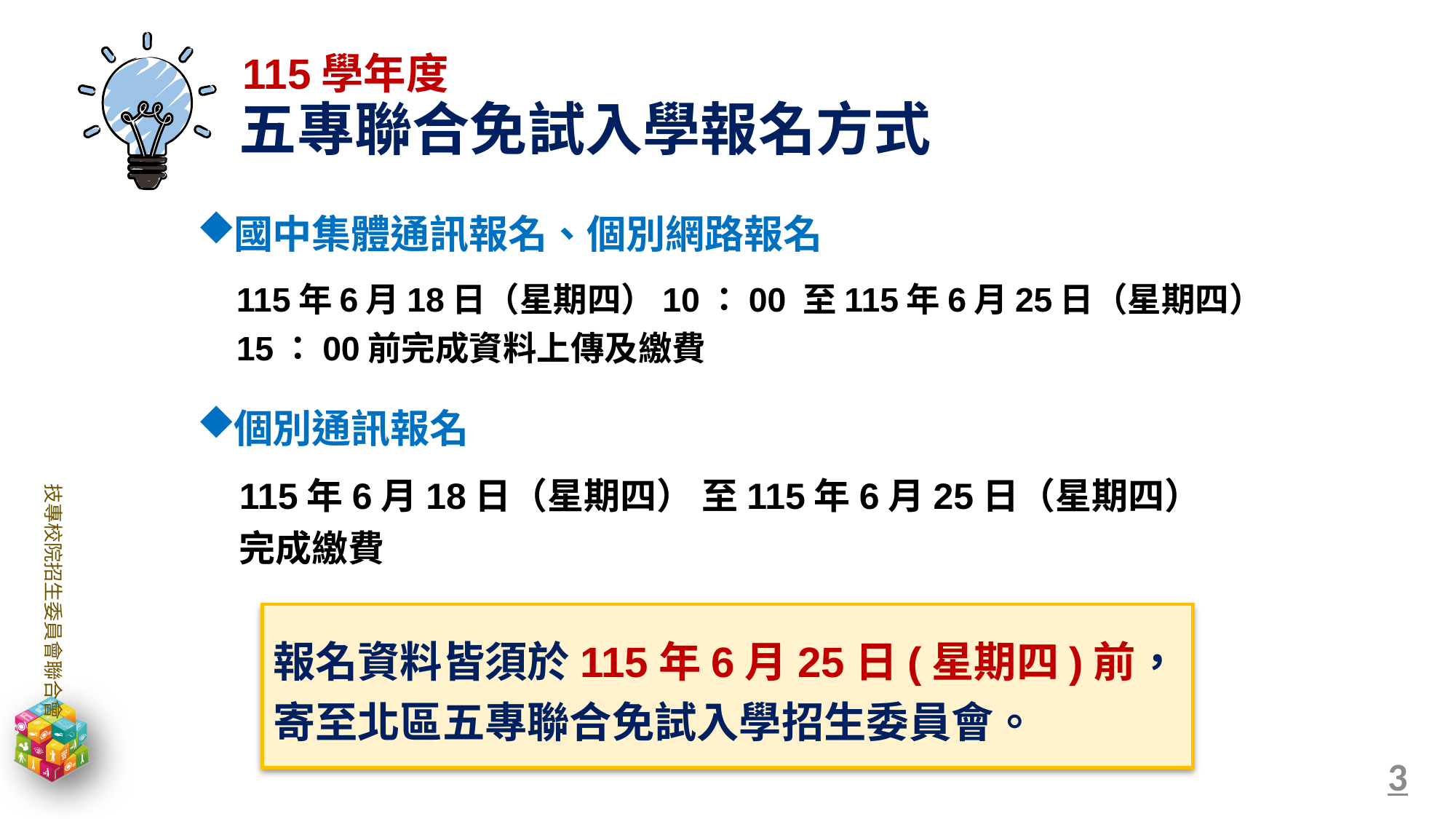

# 115學年度 五專聯合免試入學報名方式

國中集體通訊報名、個別網路報名
115年6月18日（星期四）10：00 至115年6月25日（星期四）
15：00前完成資料上傳及繳費
個別通訊報名
115年6月18日（星期四） 至115年6月25日（星期四）
完成繳費
報名資料皆須於115年6月25日(星期四)前，寄至北區五專聯合免試入學招生委員會。
3